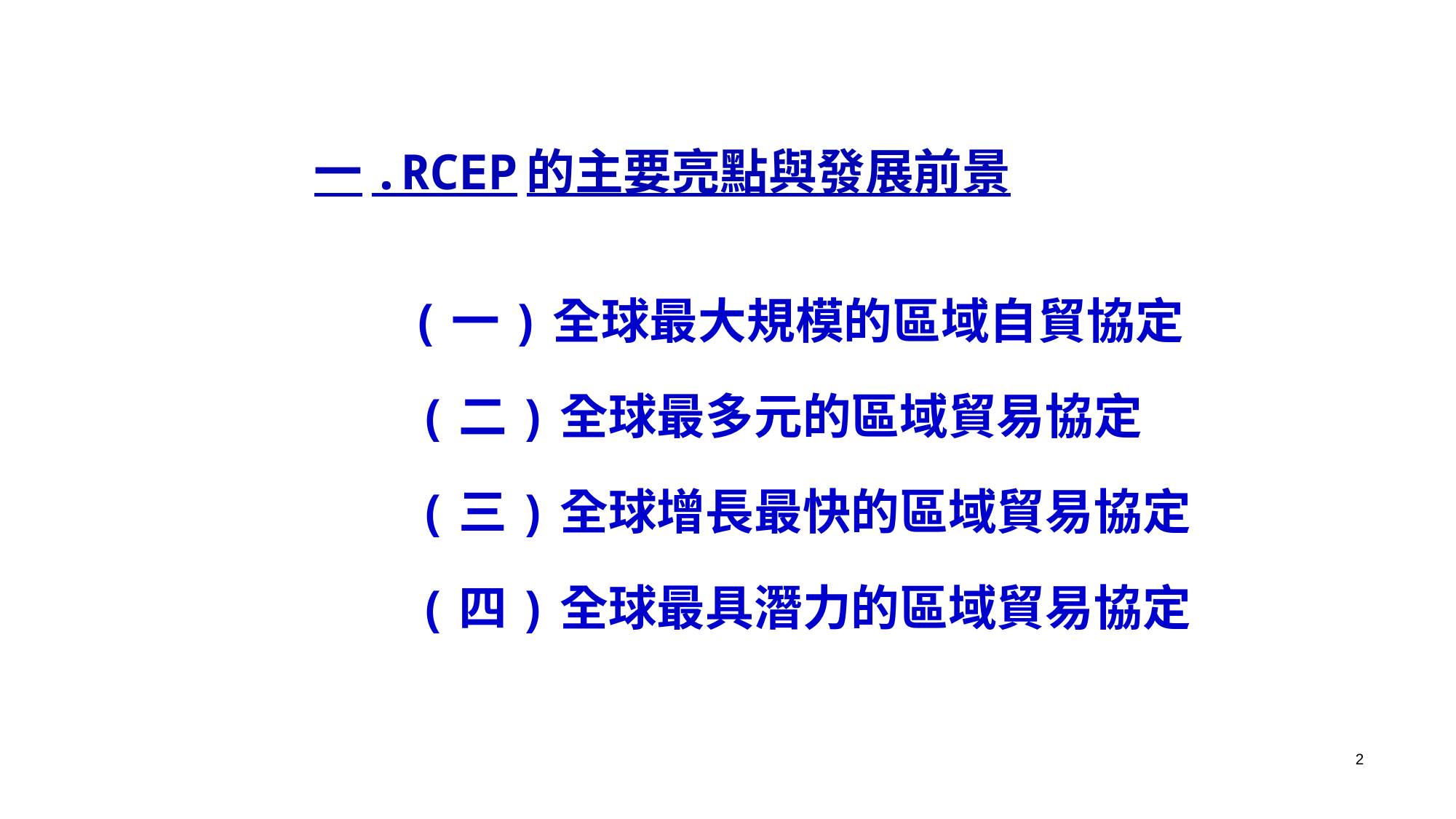

# 一.RCEP的主要亮點與發展前景

                               (一)全球最大規模的區域自貿協定
             (二)全球最多元的區域貿易協定
             (三)全球增長最快的區域貿易協定
             (四)全球最具潛力的區域貿易協定

2